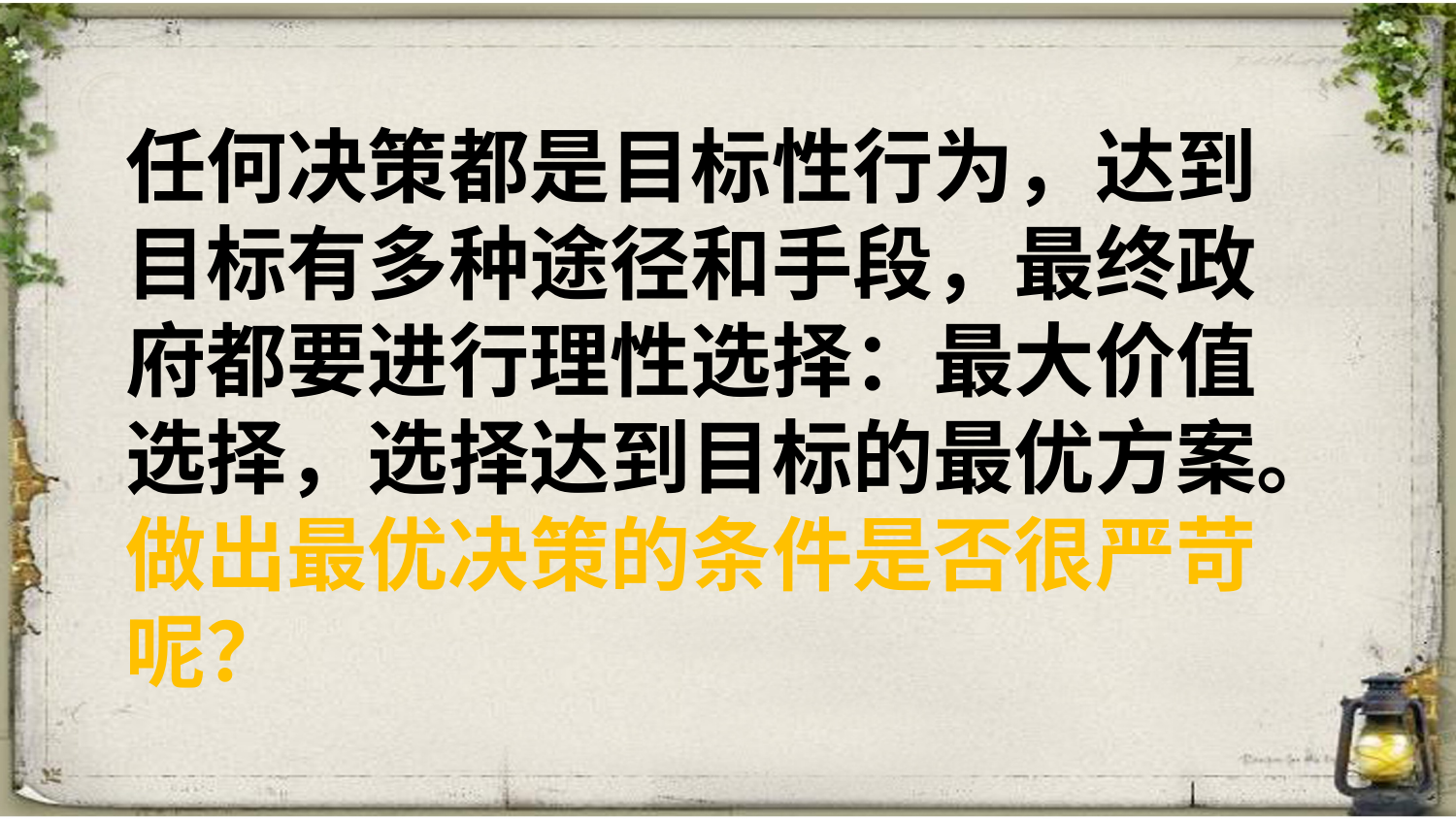

任何决策都是目标性行为，达到目标有多种途径和手段，最终政府都要进行理性选择：最大价值选择，选择达到目标的最优方案。
做出最优决策的条件是否很严苛呢？